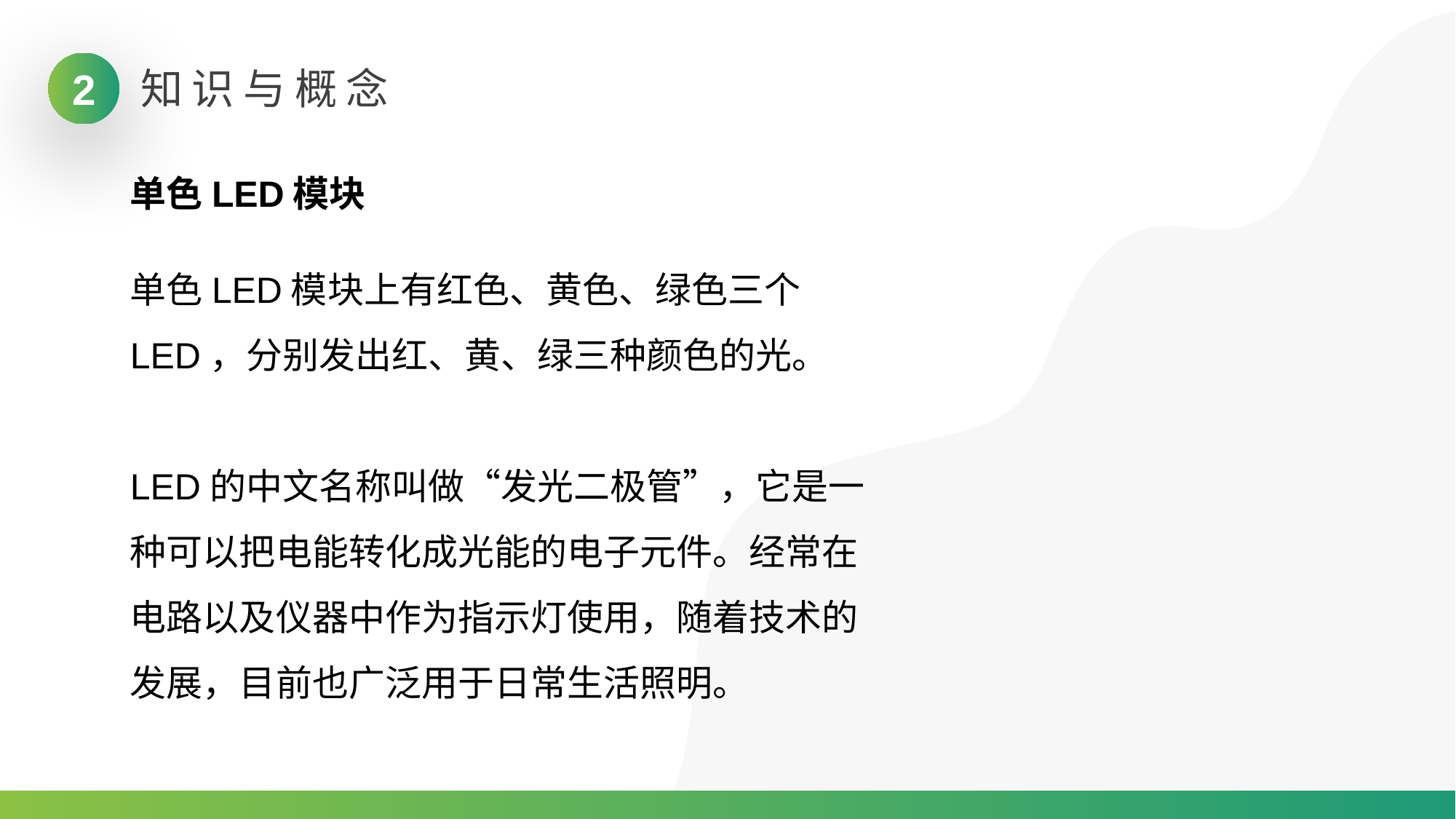

知识与概念
2
单色LED模块
单色LED模块上有红色、黄色、绿色三个LED，分别发出红、黄、绿三种颜色的光。

LED的中文名称叫做“发光二极管”，它是一种可以把电能转化成光能的电子元件。经常在电路以及仪器中作为指示灯使用，随着技术的发展，目前也广泛用于日常生活照明。
02